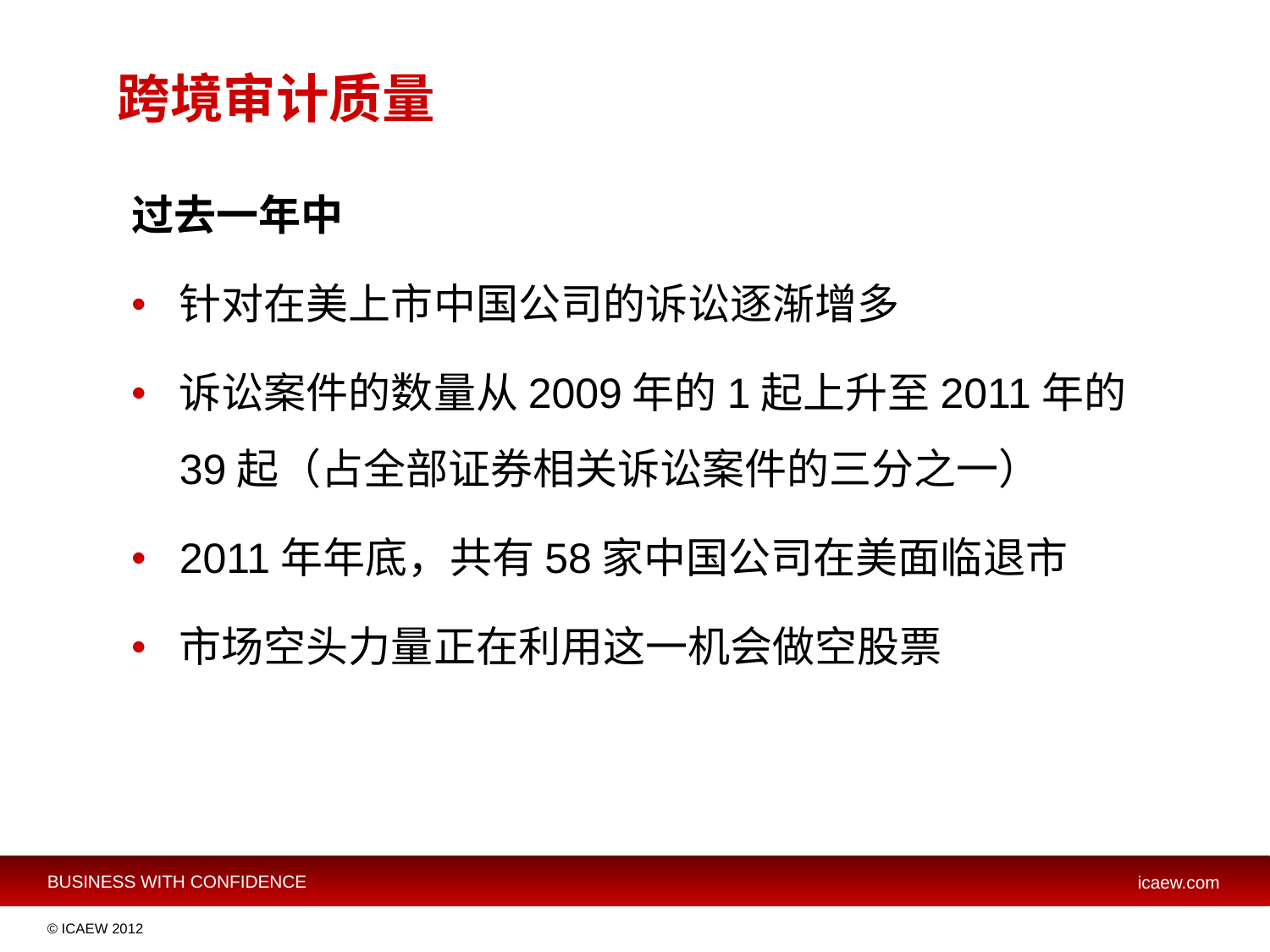

跨境审计质量
过去一年中
针对在美上市中国公司的诉讼逐渐增多
诉讼案件的数量从2009年的1起上升至2011年的39起（占全部证券相关诉讼案件的三分之一）
2011年年底，共有58家中国公司在美面临退市
市场空头力量正在利用这一机会做空股票